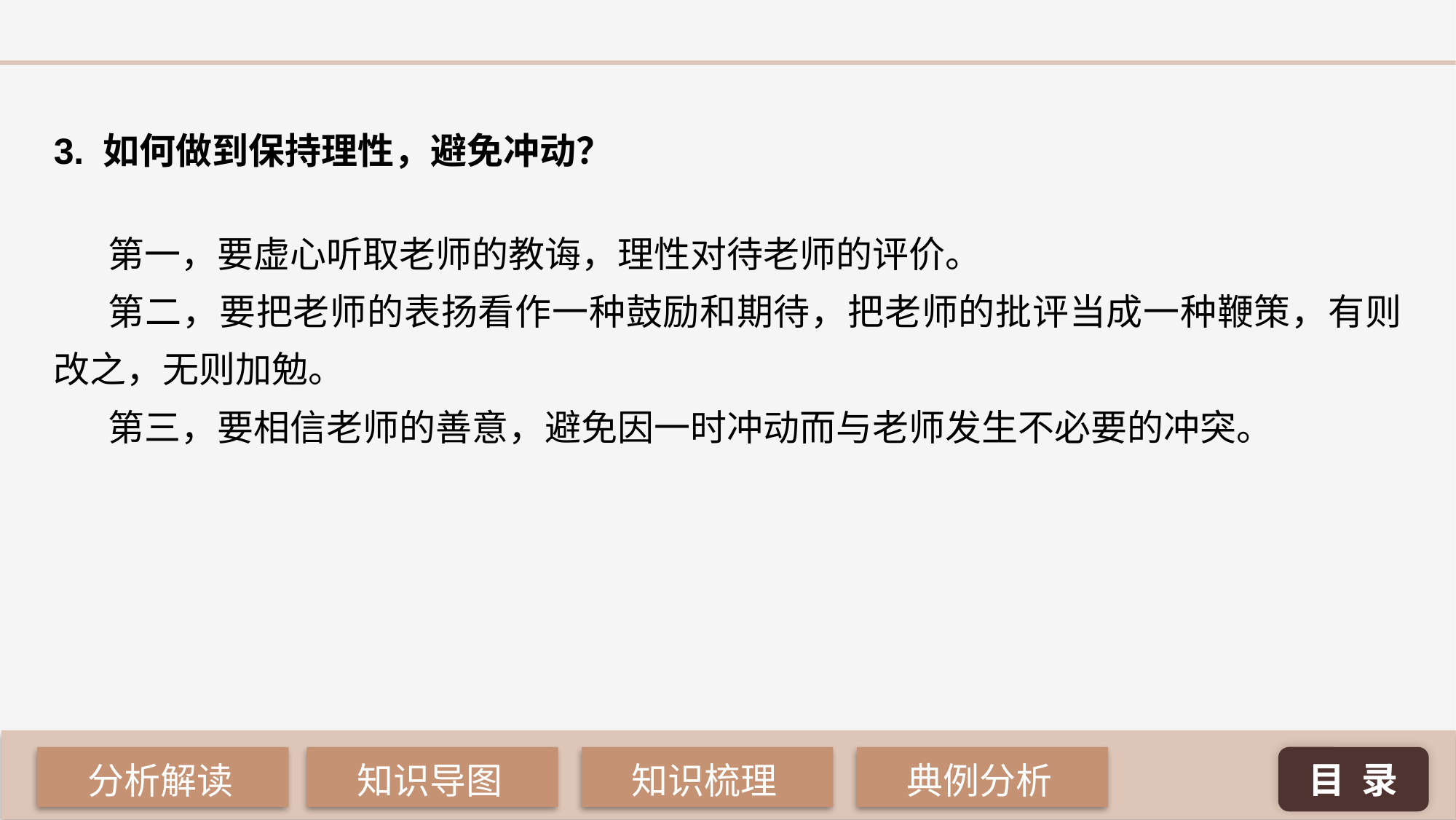

3. 如何做到保持理性，避免冲动？
第一，要虚心听取老师的教诲，理性对待老师的评价。
第二，要把老师的表扬看作一种鼓励和期待，把老师的批评当成一种鞭策，有则改之，无则加勉。
第三，要相信老师的善意，避免因一时冲动而与老师发生不必要的冲突。